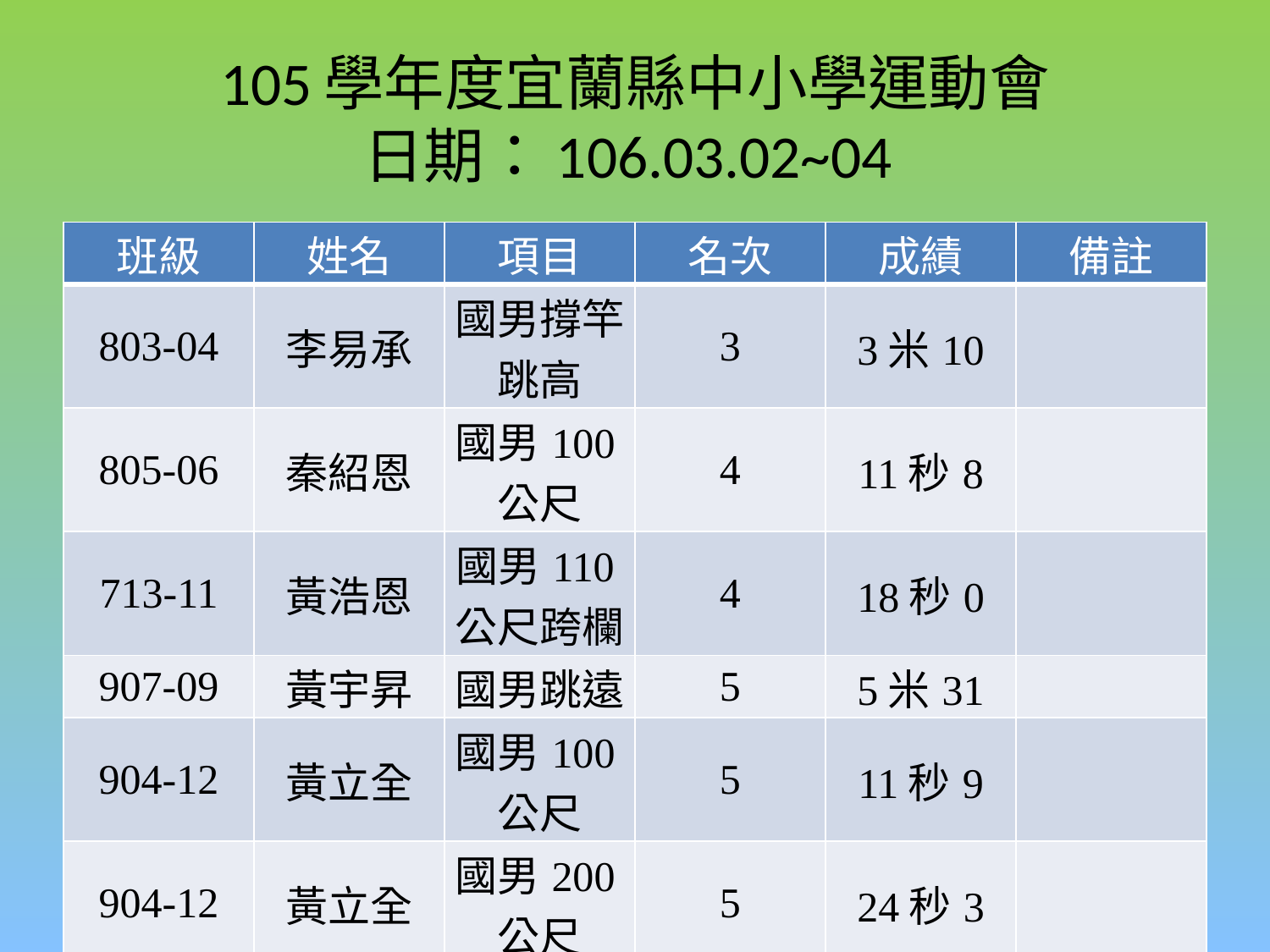

# 105學年度宜蘭縣中小學運動會 日期：106.03.02~04
| 班級 | 姓名 | 項目 | 名次 | 成績 | 備註 |
| --- | --- | --- | --- | --- | --- |
| 803-04 | 李易承 | 國男撐竿跳高 | 3 | 3米10 |  |
| 805-06 | 秦紹恩 | 國男100公尺 | 4 | 11秒8 |  |
| 713-11 | 黃浩恩 | 國男110公尺跨欄 | 4 | 18秒0 |  |
| 907-09 | 黃宇昇 | 國男跳遠 | 5 | 5米31 |  |
| 904-12 | 黃立全 | 國男100公尺 | 5 | 11秒9 |  |
| 904-12 | 黃立全 | 國男200公尺 | 5 | 24秒3 |  |